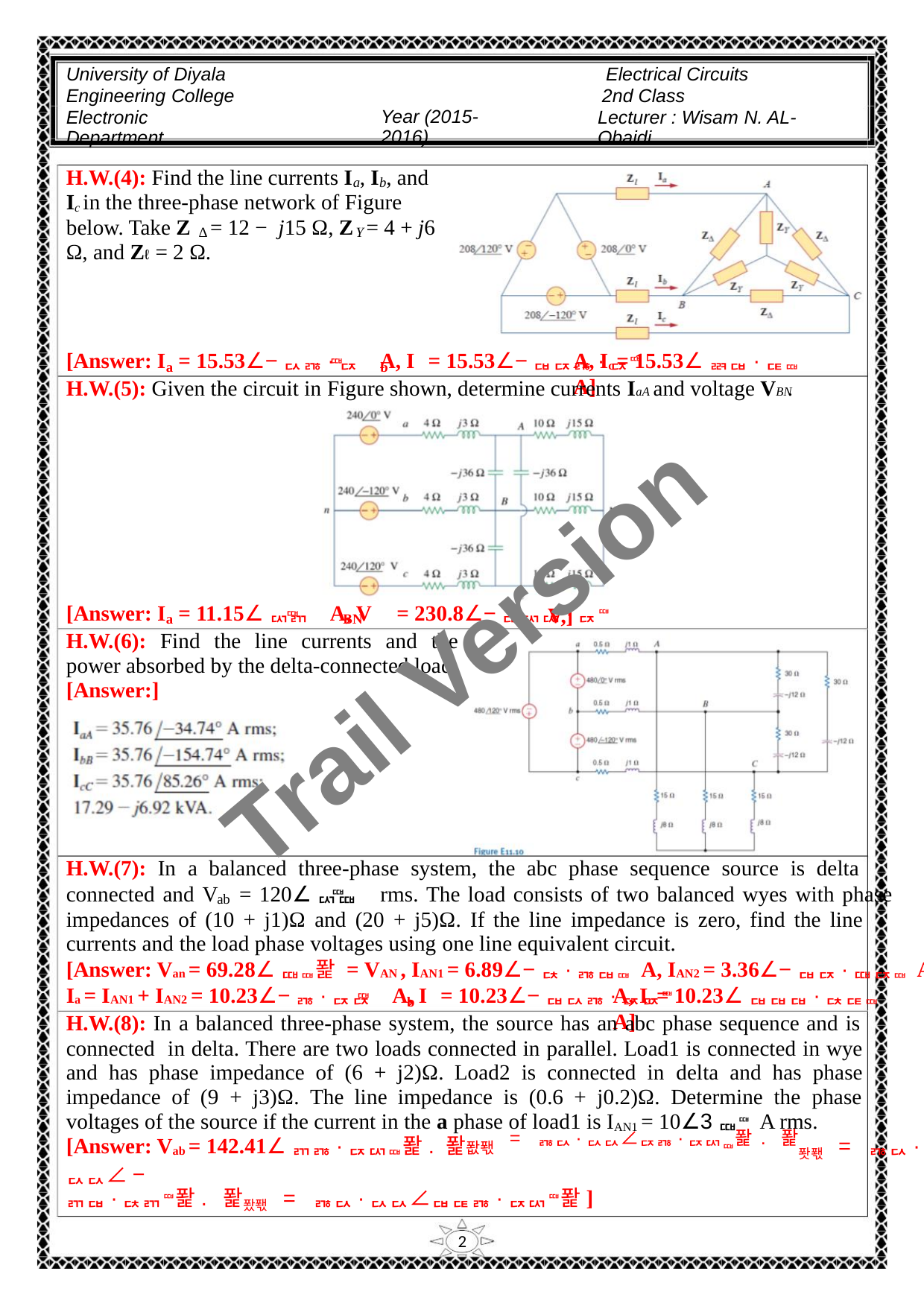

University of Diyala
Engineering College
Electronic Department
Electrical Circuits
2nd Class
Lecturer : Wisam N. AL-Obaidi
Year (2015-2016)
H.W.(4): Find the line currents I , I , and
a
b
Ic in the three-phase network of Figure
below. Take Z = 12 − j15 Ω, Z = 4 + j6
Δ
Y
Ω, and Zℓ = 2 Ω.
[Answer: I = 15.53∠−ퟐퟖ ∙ ퟒ A, I = 15.53∠−ퟏퟒퟖ ∙ ퟒퟎ
ퟎ
A, Ic = 15.53∠ퟗퟏ ∙ ퟔퟎ A]
a
b
H.W.(5): Given the circuit in Figure shown, determine currents IaA and voltage VBN
.
Trail Version
Trail Version
Trail Version
Trail Version
Trail Version
Trail Version
Trail Version
Trail Version
Trail Version
Trail Version
Trail Version
Trail Version
Trail Version
[Answer: I = 11.15∠ퟑퟕ A, V = 230.8∠−ퟏퟑퟑ ∙ ퟒퟎ
ퟎ
V,]
a
BN
H.W.(6): Find the line currents and the
power absorbed by the delta-connected load.
[Answer:]
H.W.(7): In a balanced three-phase system, the abc phase sequence source is delta
ퟎ
connected and V = 120∠ퟑퟎ rms. The load consists of two balanced wyes with phase
ab
impedances of (10 + j1)Ω and (20 + j5)Ω. If the line impedance is zero, find the line
currents and the load phase voltages using one line equivalent circuit.
[Answer: Van = 69.28∠ퟎퟎ퐕 = VAN , IAN1 = 6.89∠−ퟓ ∙ ퟖퟏퟎ A, IAN2 = 3.36∠−ퟏퟒ ∙ ퟎퟒퟎ A,
Ia = IAN1 + IAN2 = 10.23∠−ퟖ ∙ ퟒퟒ A, I = 10.23∠−ퟏퟐퟖ ∙ ퟒퟒퟎ
ퟎ
A, Ic = 10.23∠ퟏퟏퟏ ∙ ퟓퟔퟎA]
b
H.W.(8): In a balanced three-phase system, the source has an abc phase sequence and is
connected in delta. There are two loads connected in parallel. Load1 is connected in wye
and has phase impedance of (6 + j2)Ω. Load2 is connected in delta and has phase
impedance of (9 + j3)Ω. The line impedance is (0.6 + j0.2)Ω. Determine the phase
voltages of the source if the current in the a phase of load1 is IAN1 = 10∠3ퟎퟎ A rms.
[Answer: Vab = 142.41∠ퟕퟖ ∙ ퟒퟑퟎ퐕. 퐕퐚퐧 = ퟖퟐ ∙ ퟐퟐ∠ퟒퟖ ∙ ퟒퟑퟎ퐕. 퐕퐛퐧 = ퟖퟐ ∙ ퟐퟐ∠ −
ퟕퟏ ∙ ퟓퟕퟎ퐕. 퐕퐜퐧 = ퟖퟐ ∙ ퟐퟐ∠ퟏퟔퟖ ∙ ퟒퟑퟎ퐕]
2